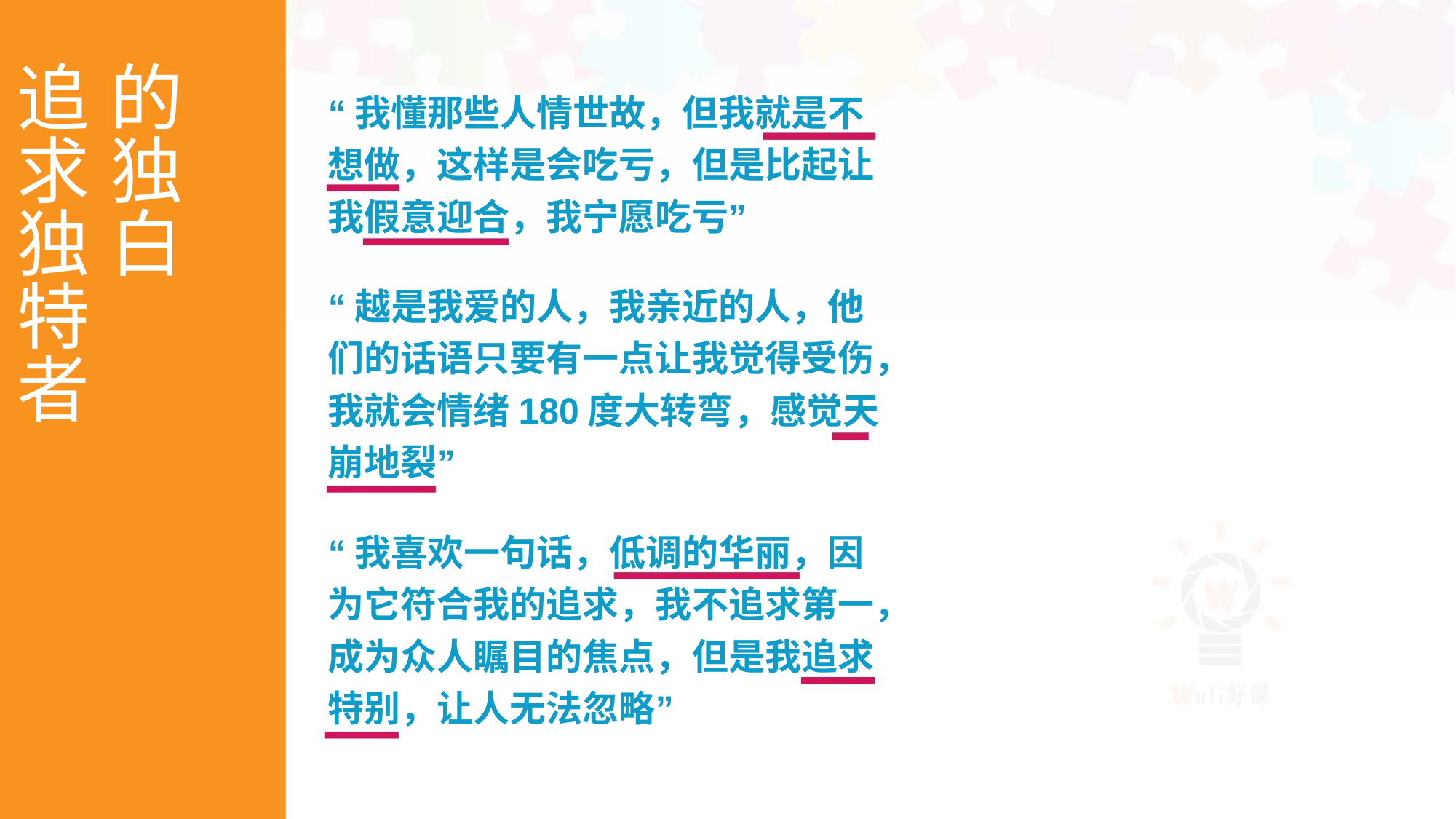

追 的
求 独
独 白
特
“我懂那些人情世故，但我就是不
想做，这样是会吃亏，但是比起让
我假意迎合，我宁愿吃亏”
“越是我爱的人，我亲近的人，他
们的话语只要有一点让我觉得受伤，
我就会情绪180度大转弯，感觉天
崩地裂”
者
“我喜欢一句话，低调的华丽，因
为它符合我的追求，我不追求第一，
成为众人瞩目的焦点，但是我追求
特别，让人无法忽略”